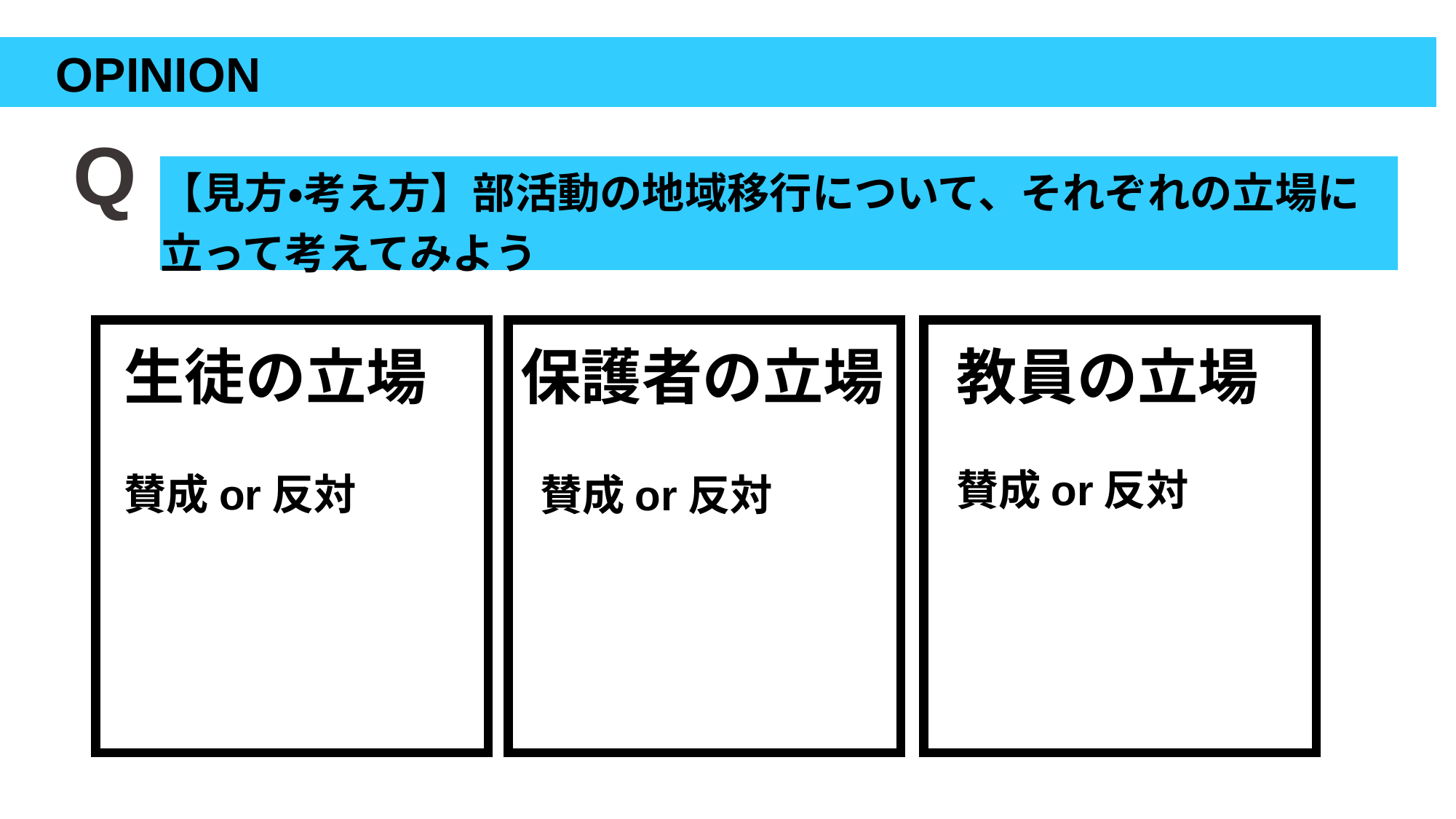

OPINION
【見方・考え方】部活動の地域移行について、それぞれの立場に立って考えてみよう
Q

生徒の立場
保護者の立場
教員の立場
賛成or反対
賛成or反対
賛成or反対